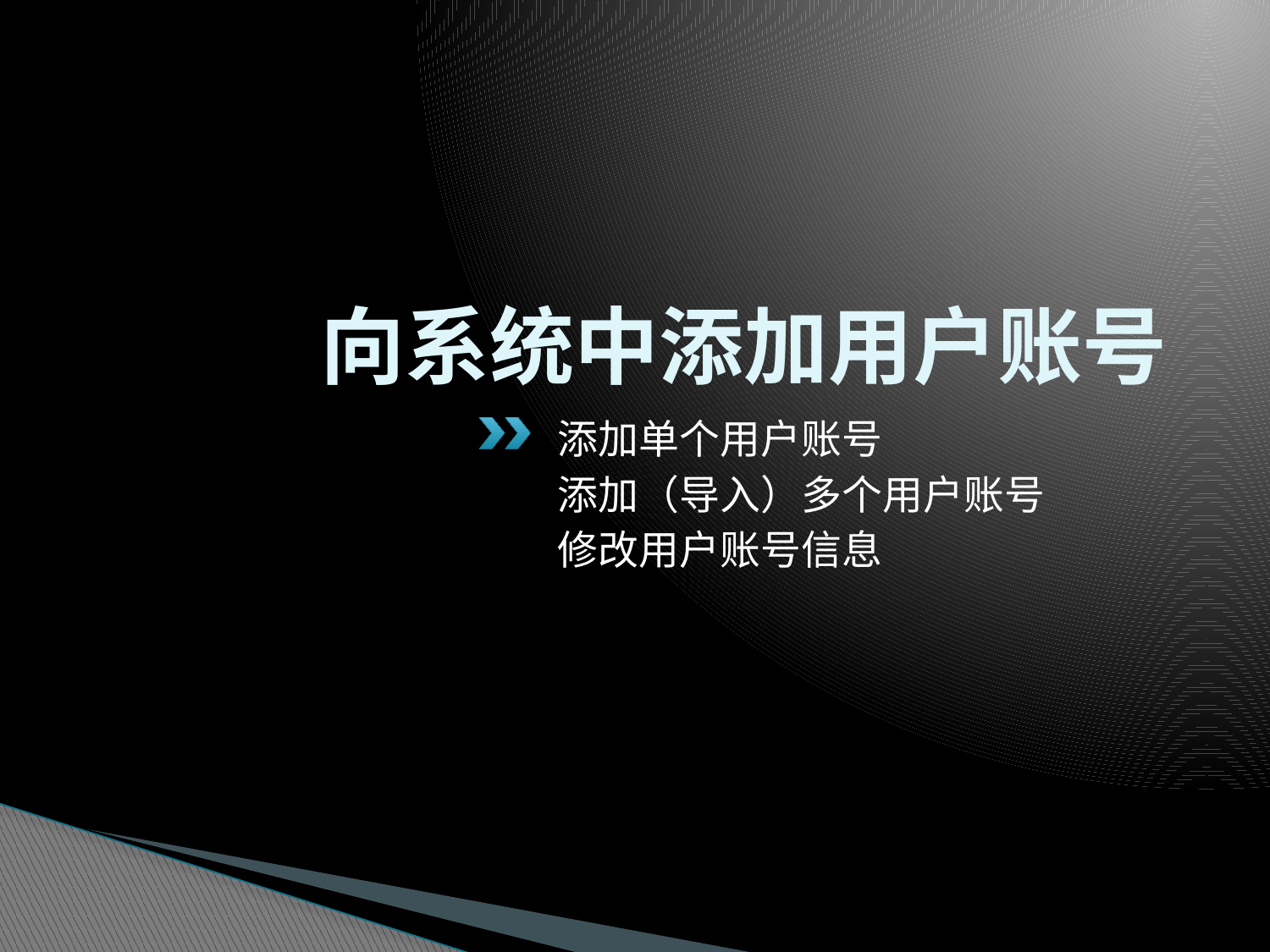

# 向系统中添加用户账号
添加单个用户账号
添加（导入）多个用户账号
修改用户账号信息